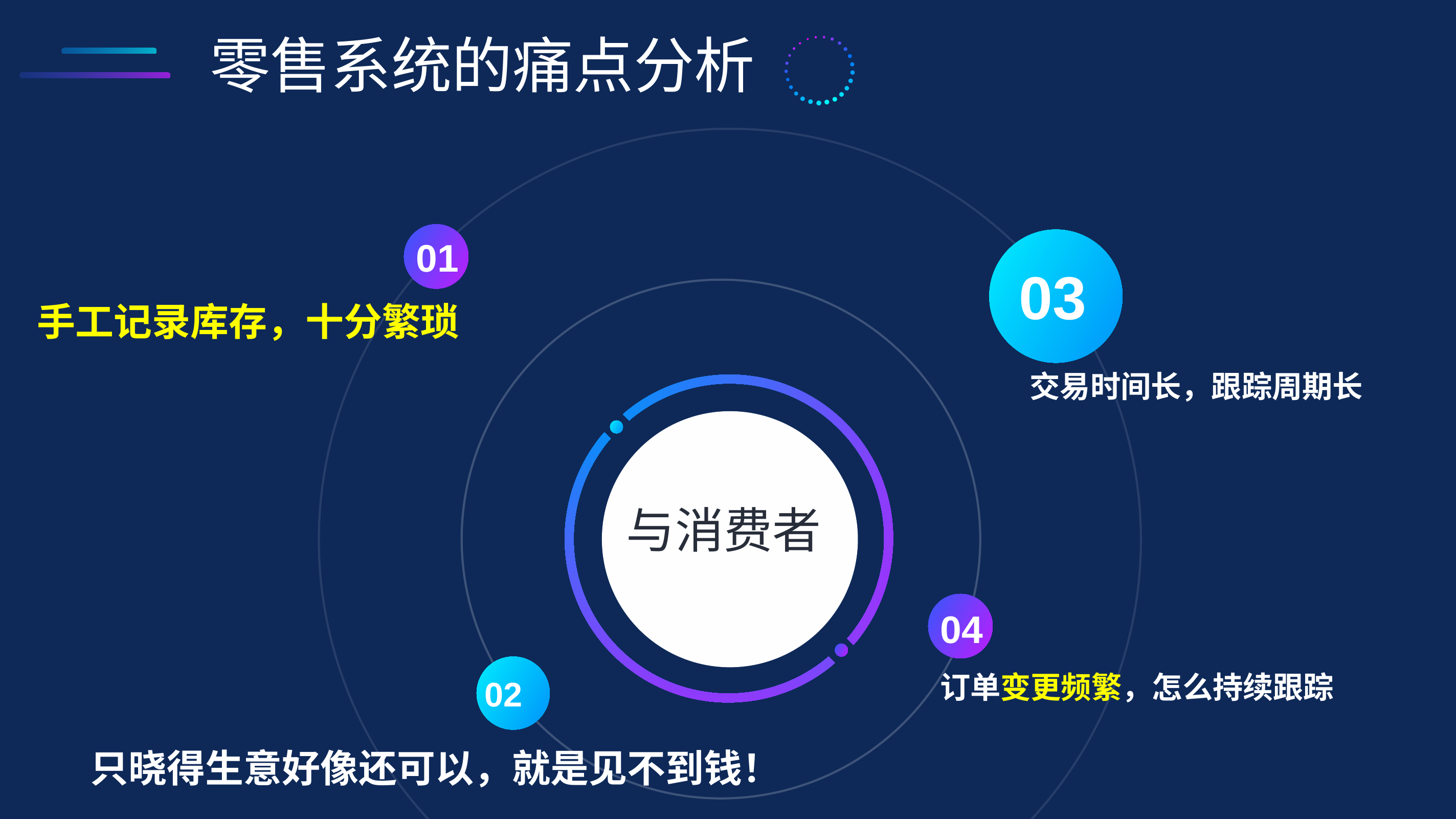

零售系统的痛点分析

03

01

04

手工记录库存，十分繁琐

交易时间长，跟踪周期长

与消费者

02

订单变更频繁，怎么持续跟踪
只晓得生意好像还可以，就是见不到钱！